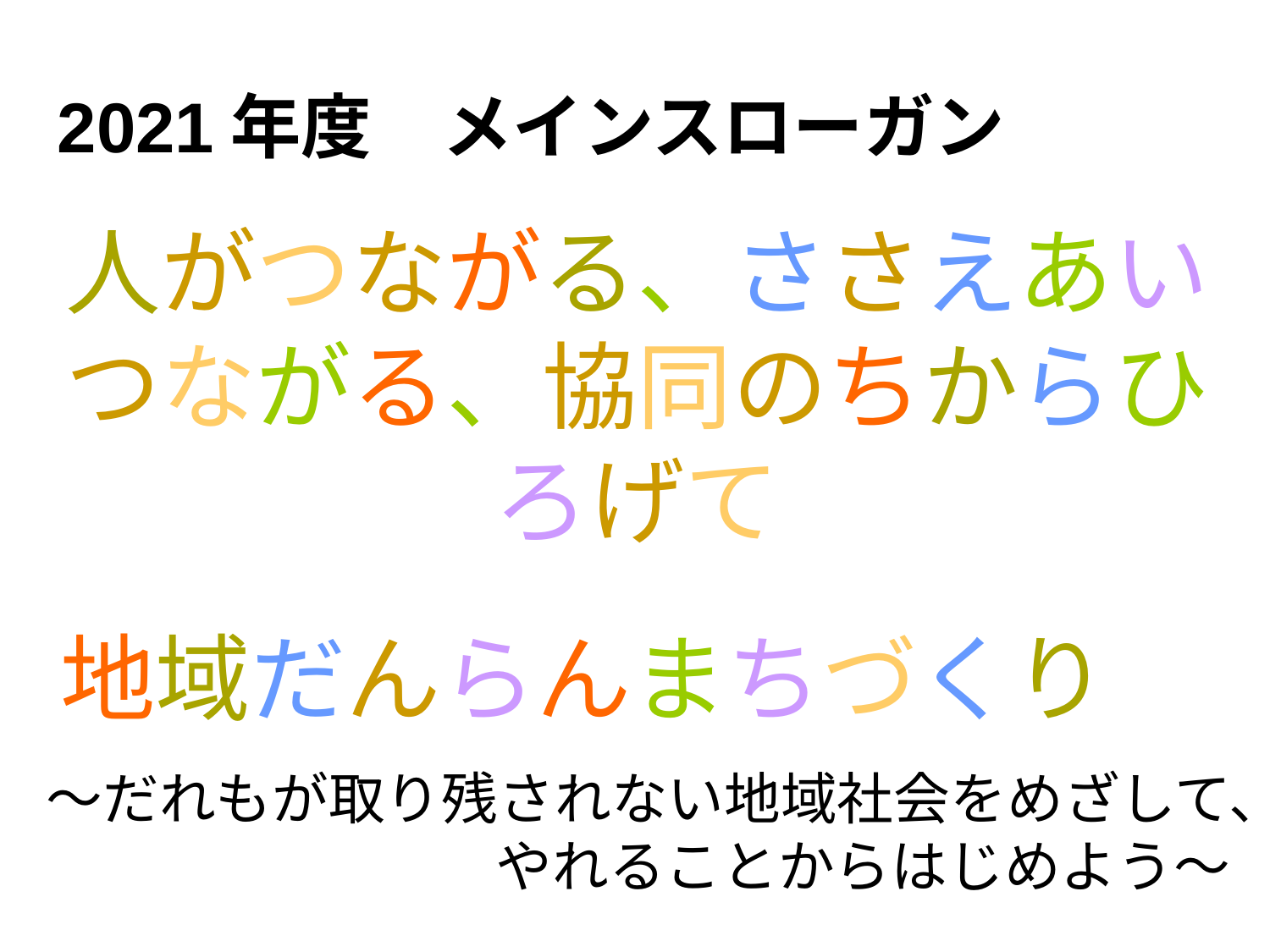

P9
2021年度　メインスローガン
人がつながる、ささえあいつながる、協同のちからひろげて
地域だんらんまちづくり
～だれもが取り残されない地域社会をめざして、　　　　　　　　やれることからはじめよう～